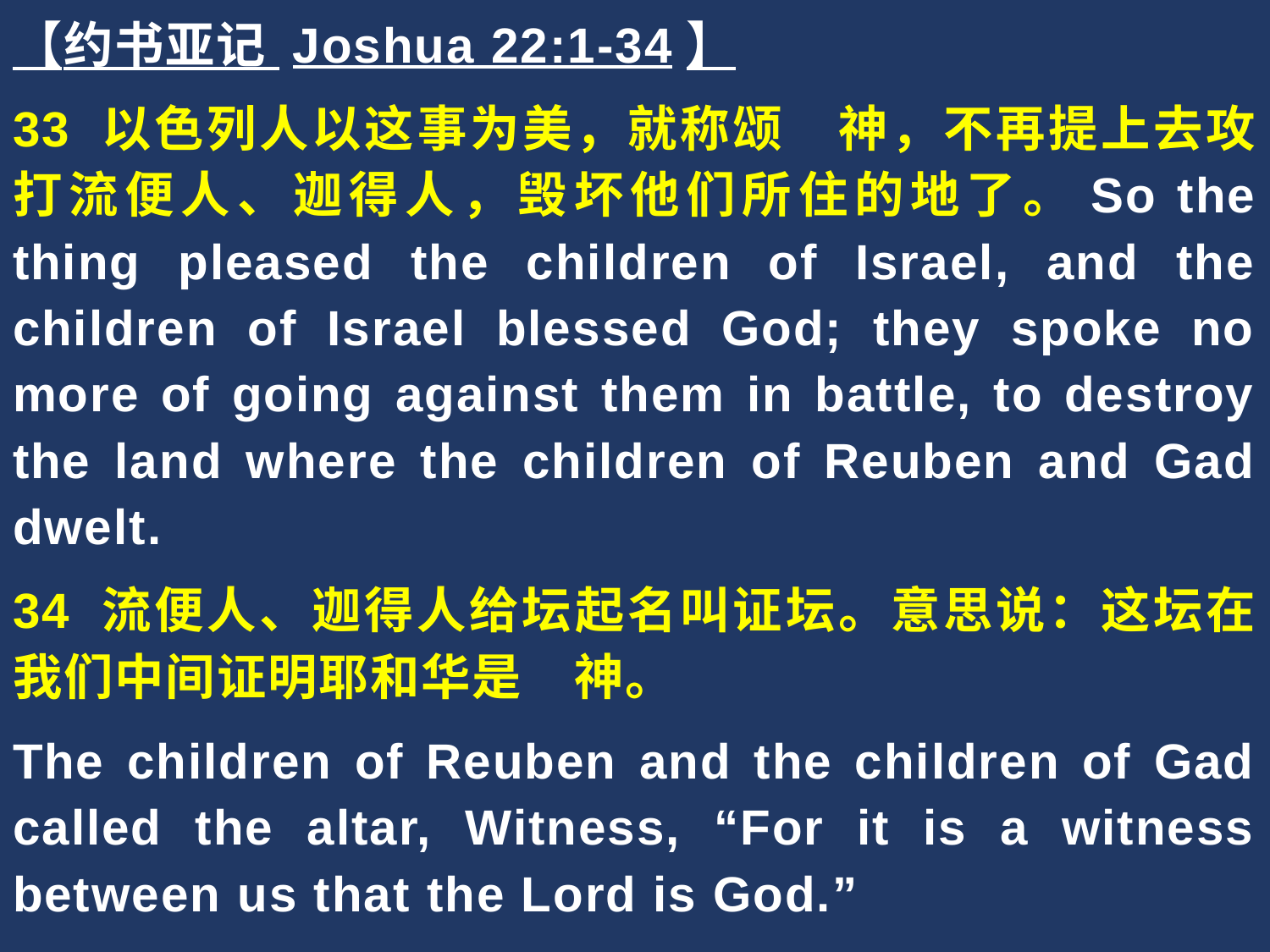

【约书亚记 Joshua 22:1-34】
33 以色列人以这事为美，就称颂　神，不再提上去攻打流便人、迦得人，毁坏他们所住的地了。So the thing pleased the children of Israel, and the children of Israel blessed God; they spoke no more of going against them in battle, to destroy the land where the children of Reuben and Gad dwelt.
34 流便人、迦得人给坛起名叫证坛。意思说：这坛在我们中间证明耶和华是　神。
The children of Reuben and the children of Gad called the altar, Witness, “For it is a witness between us that the Lord is God.”